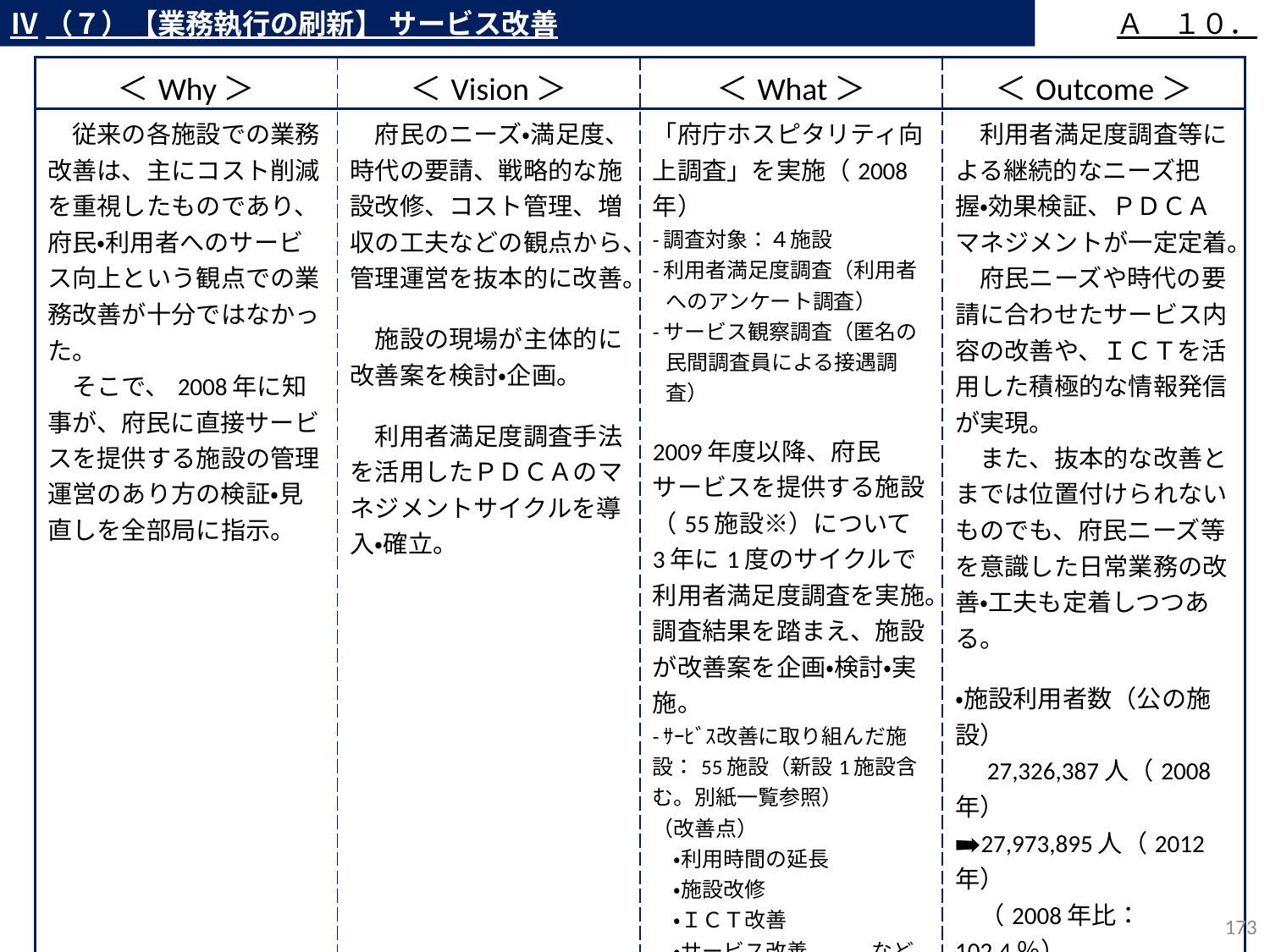

Ⅳ（７）【業務執行の刷新】 サービス改善
Ａ　１０．
| ＜Why＞ | ＜Vision＞ | ＜What＞ | ＜Outcome＞ |
| --- | --- | --- | --- |
| 従来の各施設での業務改善は、主にコスト削減を重視したものであり、府民・利用者へのサービス向上という観点での業務改善が十分ではなかった。 　そこで、2008年に知事が、府民に直接サービスを提供する施設の管理運営のあり方の検証・見直しを全部局に指示。 | 府民のニーズ・満足度、時代の要請、戦略的な施設改修、コスト管理、増収の工夫などの観点から、管理運営を抜本的に改善。 　施設の現場が主体的に改善案を検討・企画。 　利用者満足度調査手法を活用したＰＤＣＡのマネジメントサイクルを導入・確立。 | 「府庁ホスピタリティ向上調査」を実施（2008年） -調査対象：４施設 -利用者満足度調査（利用者へのアンケート調査） -サービス観察調査（匿名の民間調査員による接遇調査） 2009年度以降、府民サービスを提供する施設（55施設※）について3年に1度のサイクルで利用者満足度調査を実施。調査結果を踏まえ、施設が改善案を企画・検討・実施。 -ｻｰﾋﾞｽ改善に取り組んだ施設：55施設（新設1施設含む。別紙一覧参照） （改善点） 　・利用時間の延長 　・施設改修 　・ＩＣＴ改善 　・サービス改善　　　など ※55施設・・・公の施設、府の機関、その他の施設。ただし、府営公園内のプール、箕面昆虫館、都市緑化植物園については、府営公園とは別にそれぞれ1施設として調査を実施 | 利用者満足度調査等による継続的なニーズ把握・効果検証、ＰＤＣＡマネジメントが一定定着。 　府民ニーズや時代の要請に合わせたサービス内容の改善や、ＩＣＴを活用した積極的な情報発信が実現。 　また、抜本的な改善とまでは位置付けられないものでも、府民ニーズ等を意識した日常業務の改善・工夫も定着しつつある。 ・施設利用者数（公の施設） 　27,326,387人（2008年） ➡27,973,895人（2012年） 　（2008年比：102.4％） ➡32,428,100人（2015年） 　（2008年比：118.7％） ➡32,250,931人（2017年） 　（2008年比：118.0％） |
173